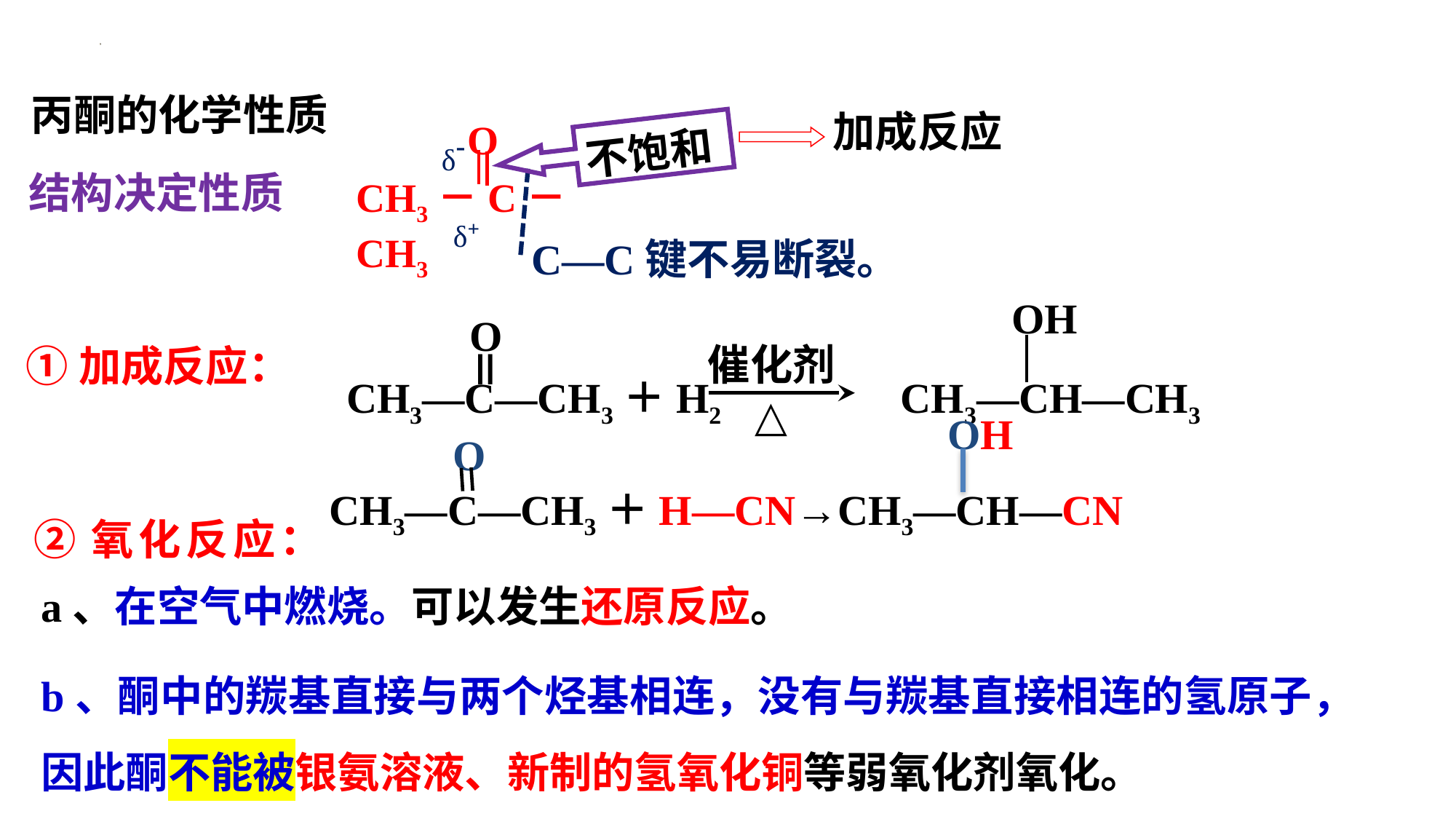

丙酮的化学性质
加成反应
O
CH3－C－CH3
δ-
δ+

不饱和

结构决定性质
C—C键不易断裂。
OH
O
   ＝
CH3—C—CH3＋H2                 CH3—CH—CH3
催化剂
△
①加成反应：
OH
O

CH3—C—CH3＋H—CN→CH3—CH—CN

②氧化反应：
a、在空气中燃烧。可以发生还原反应。
b、酮中的羰基直接与两个烃基相连，没有与羰基直接相连的氢原子，因此酮不能被银氨溶液、新制的氢氧化铜等弱氧化剂氧化。